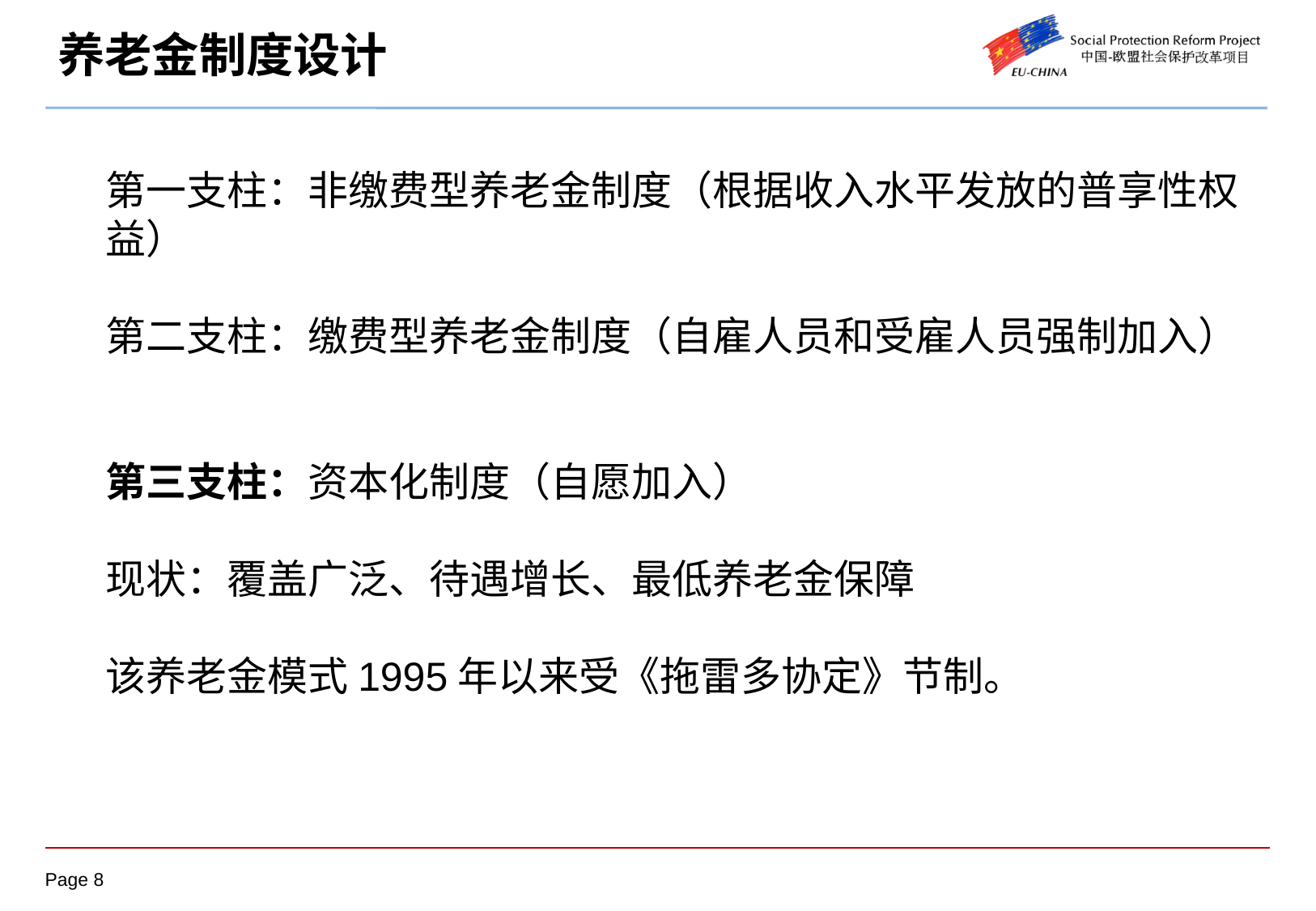

# 养老金制度设计
第一支柱：非缴费型养老金制度（根据收入水平发放的普享性权益）

第二支柱：缴费型养老金制度（自雇人员和受雇人员强制加入）

第三支柱：资本化制度（自愿加入）

现状：覆盖广泛、待遇增长、最低养老金保障

该养老金模式1995年以来受《拖雷多协定》节制。